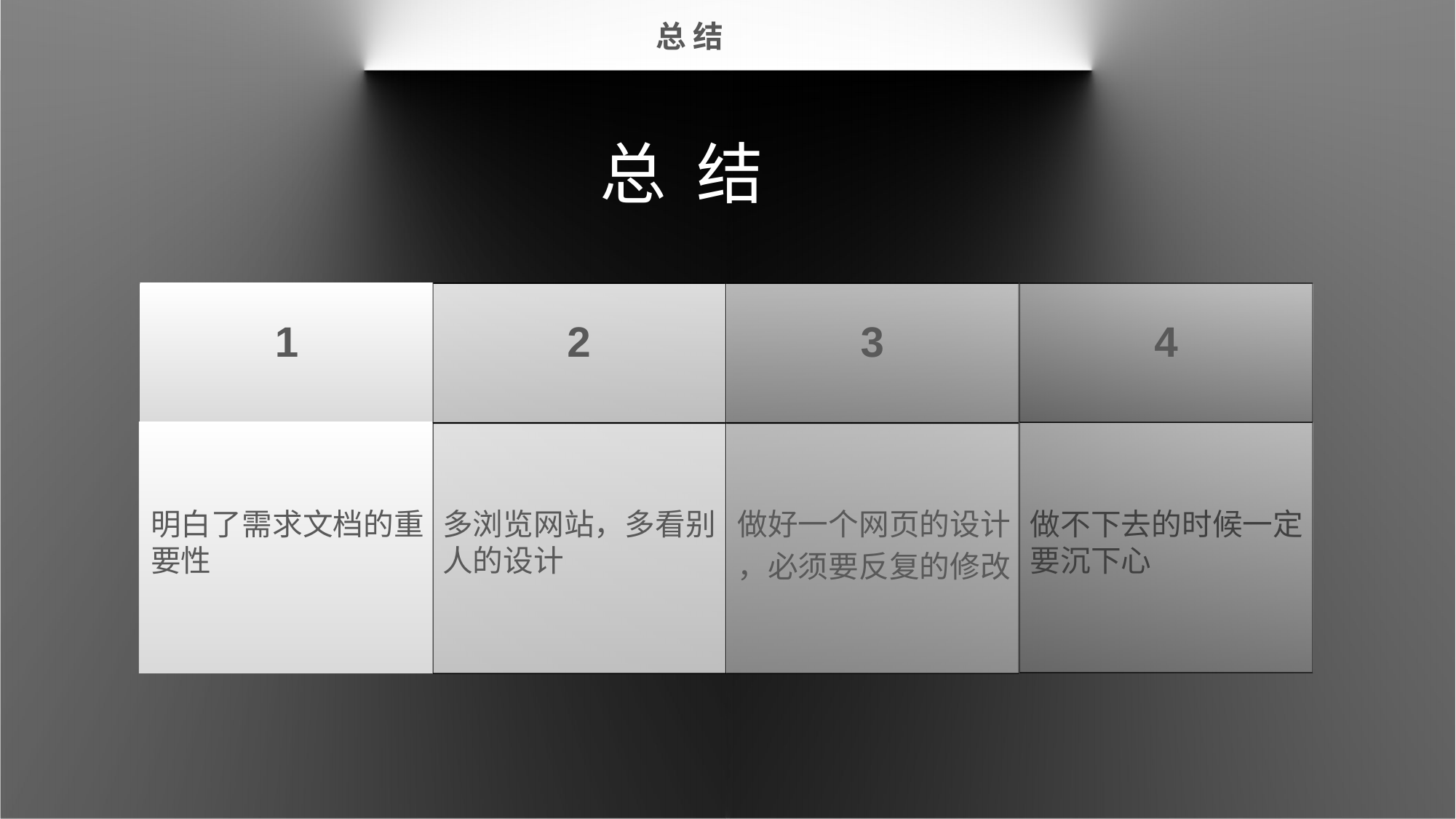

总 结
总  结

1

明白了需求文档的重要性

2

多浏览网站，多看别人的设计

3

做好一个网页的设计
，必须要反复的修改

4

做不下去的时候一定要沉下心